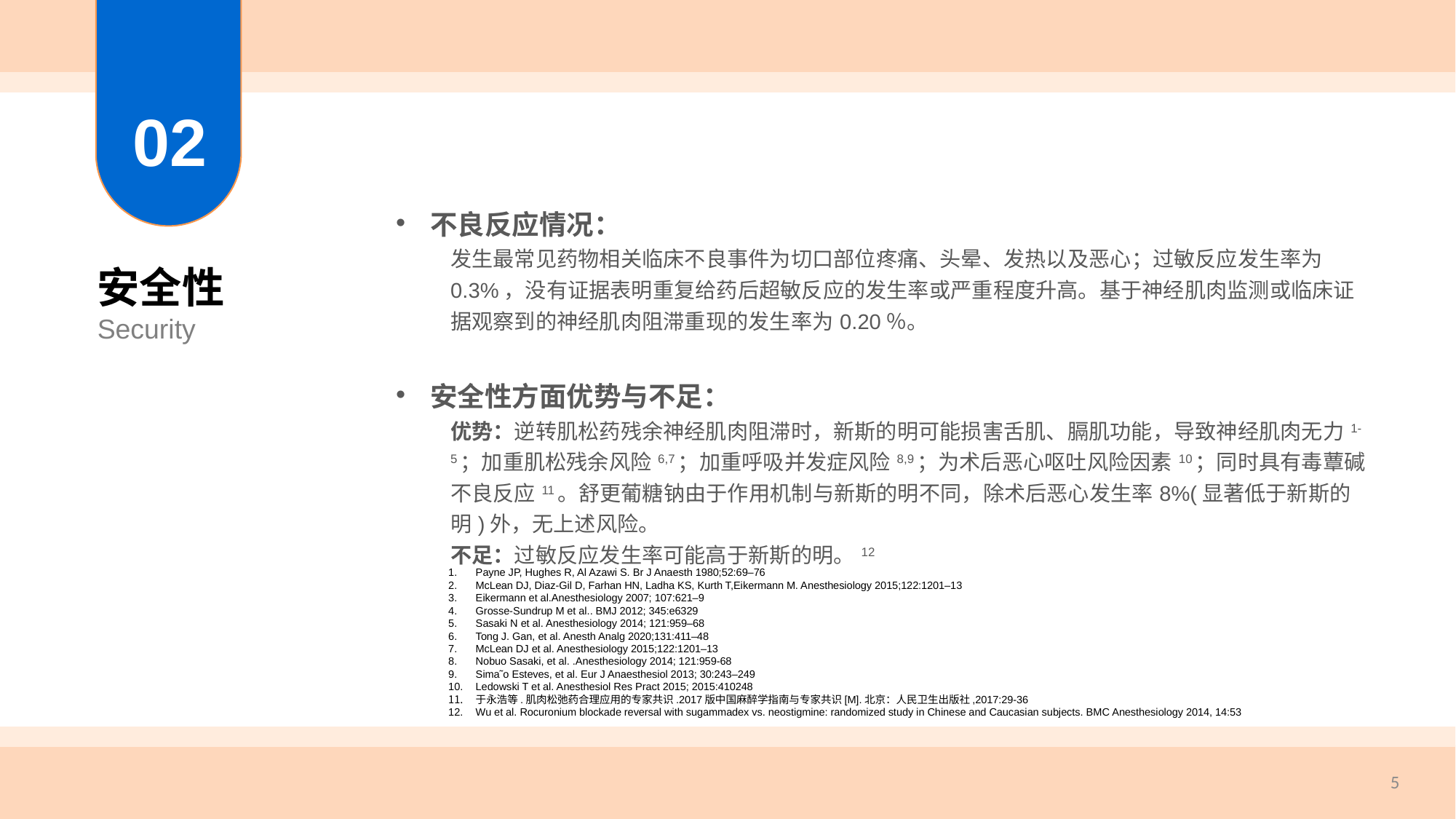

02
| 不良反应情况： 发生最常见药物相关临床不良事件为切口部位疼痛、头晕、发热以及恶心；过敏反应发生率为0.3%，没有证据表明重复给药后超敏反应的发生率或严重程度升高。基于神经肌肉监测或临床证据观察到的神经肌肉阻滞重现的发生率为0.20％。 安全性方面优势与不足： 优势：逆转肌松药残余神经肌肉阻滞时，新斯的明可能损害舌肌、膈肌功能，导致神经肌肉无力1-5；加重肌松残余风险6,7；加重呼吸并发症风险8,9；为术后恶心呕吐风险因素10；同时具有毒蕈碱不良反应11。舒更葡糖钠由于作用机制与新斯的明不同，除术后恶心发生率8%(显著低于新斯的明)外，无上述风险。 不足：过敏反应发生率可能高于新斯的明。12 |
| --- |
安全性
Security
Payne JP, Hughes R, Al Azawi S. Br J Anaesth 1980;52:69–76
McLean DJ, Diaz-Gil D, Farhan HN, Ladha KS, Kurth T,Eikermann M. Anesthesiology 2015;122:1201–13
Eikermann et al.Anesthesiology 2007; 107:621–9
Grosse-Sundrup M et al.. BMJ 2012; 345:e6329
Sasaki N et al. Anesthesiology 2014; 121:959–68
Tong J. Gan, et al. Anesth Analg 2020;131:411–48
McLean DJ et al. Anesthesiology 2015;122:1201–13
Nobuo Sasaki, et al. .Anesthesiology 2014; 121:959-68
Sima˜o Esteves, et al. Eur J Anaesthesiol 2013; 30:243–249
Ledowski T et al. Anesthesiol Res Pract 2015; 2015:410248
于永浩等.肌肉松弛药合理应用的专家共识.2017版中国麻醉学指南与专家共识[M].北京：人民卫生出版社,2017:29-36
Wu et al. Rocuronium blockade reversal with sugammadex vs. neostigmine: randomized study in Chinese and Caucasian subjects. BMC Anesthesiology 2014, 14:53
5